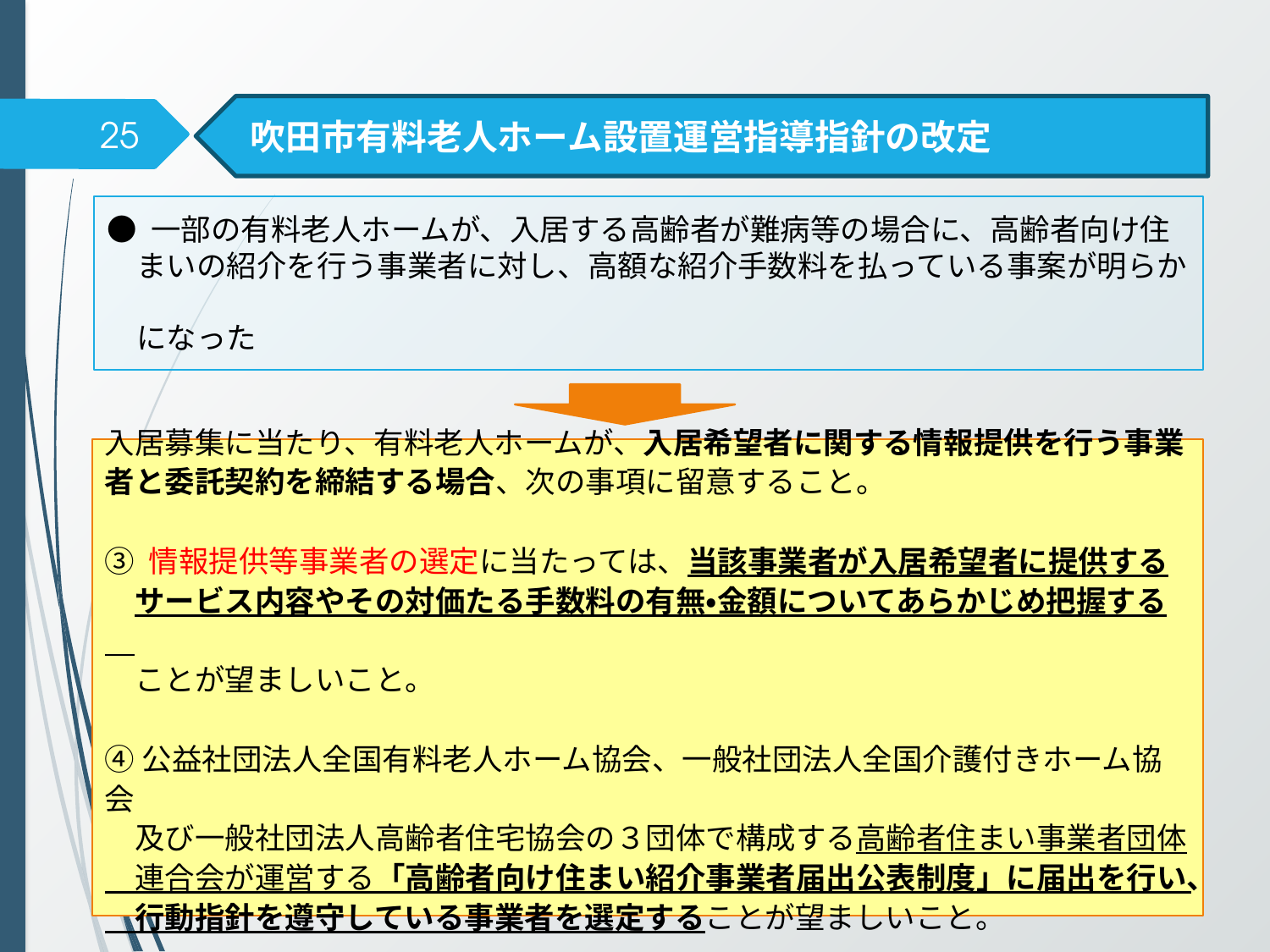

吹田市有料老人ホーム設置運営指導指針の改定
25
● 一部の有料老人ホームが、入居する高齢者が難病等の場合に、高齢者向け住
　まいの紹介を行う事業者に対し、高額な紹介手数料を払っている事案が明らか
　になった

入居募集に当たり、有料老人ホームが、入居希望者に関する情報提供を行う事業者と委託契約を締結する場合、次の事項に留意すること。

③ 情報提供等事業者の選定に当たっては、当該事業者が入居希望者に提供する
　サービス内容やその対価たる手数料の有無・金額についてあらかじめ把握する
　ことが望ましいこと。

④公益社団法人全国有料老人ホーム協会、一般社団法人全国介護付きホーム協会
　及び一般社団法人高齢者住宅協会の３団体で構成する高齢者住まい事業者団体
　連合会が運営する「高齢者向け住まい紹介事業者届出公表制度」に届出を行い、
　行動指針を遵守している事業者を選定することが望ましいこと。